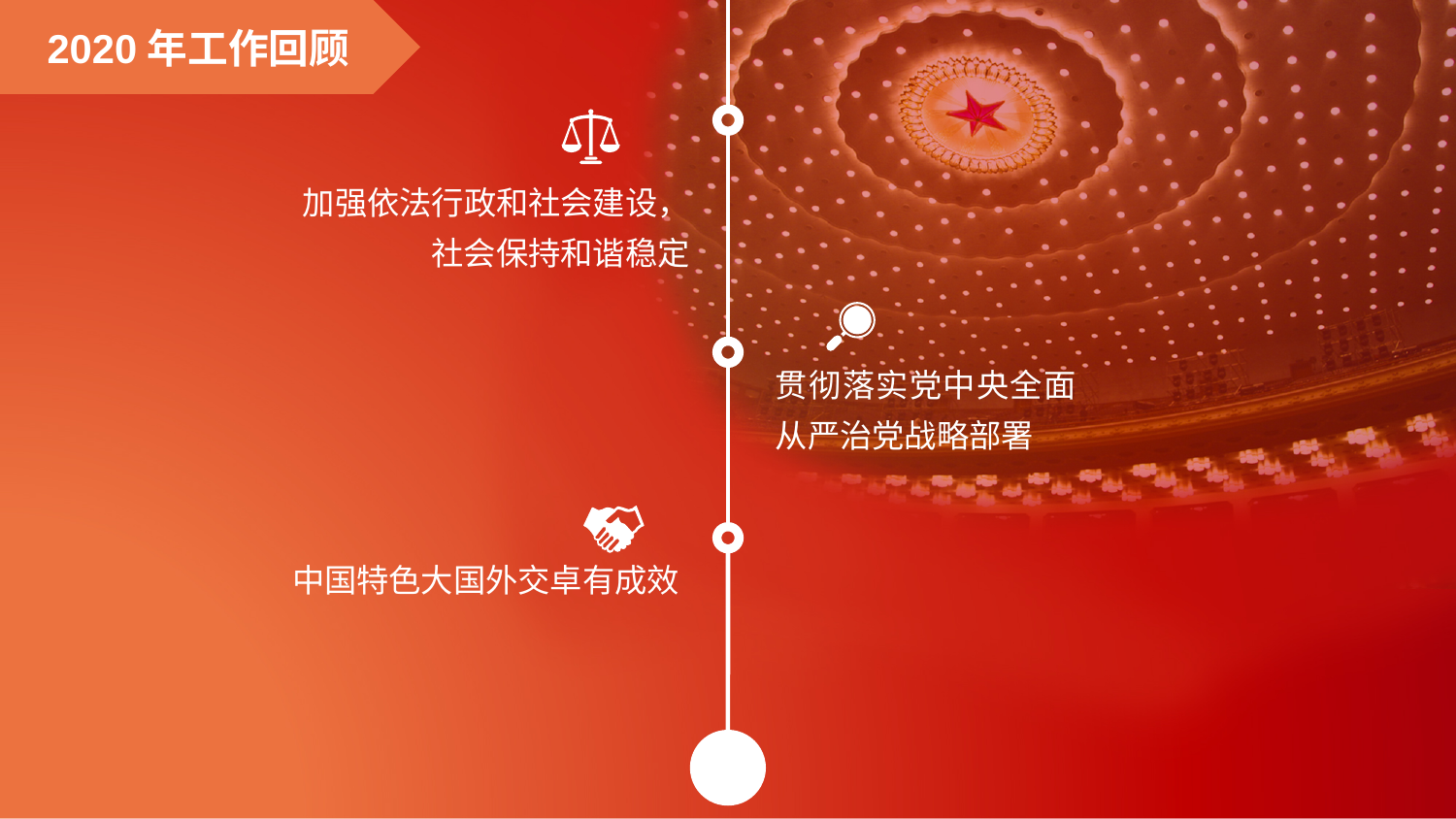

2020年工作回顾

加强依法行政和社会建设，社会保持和谐稳定

贯彻落实党中央全面从严治党战略部署

中国特色大国外交卓有成效